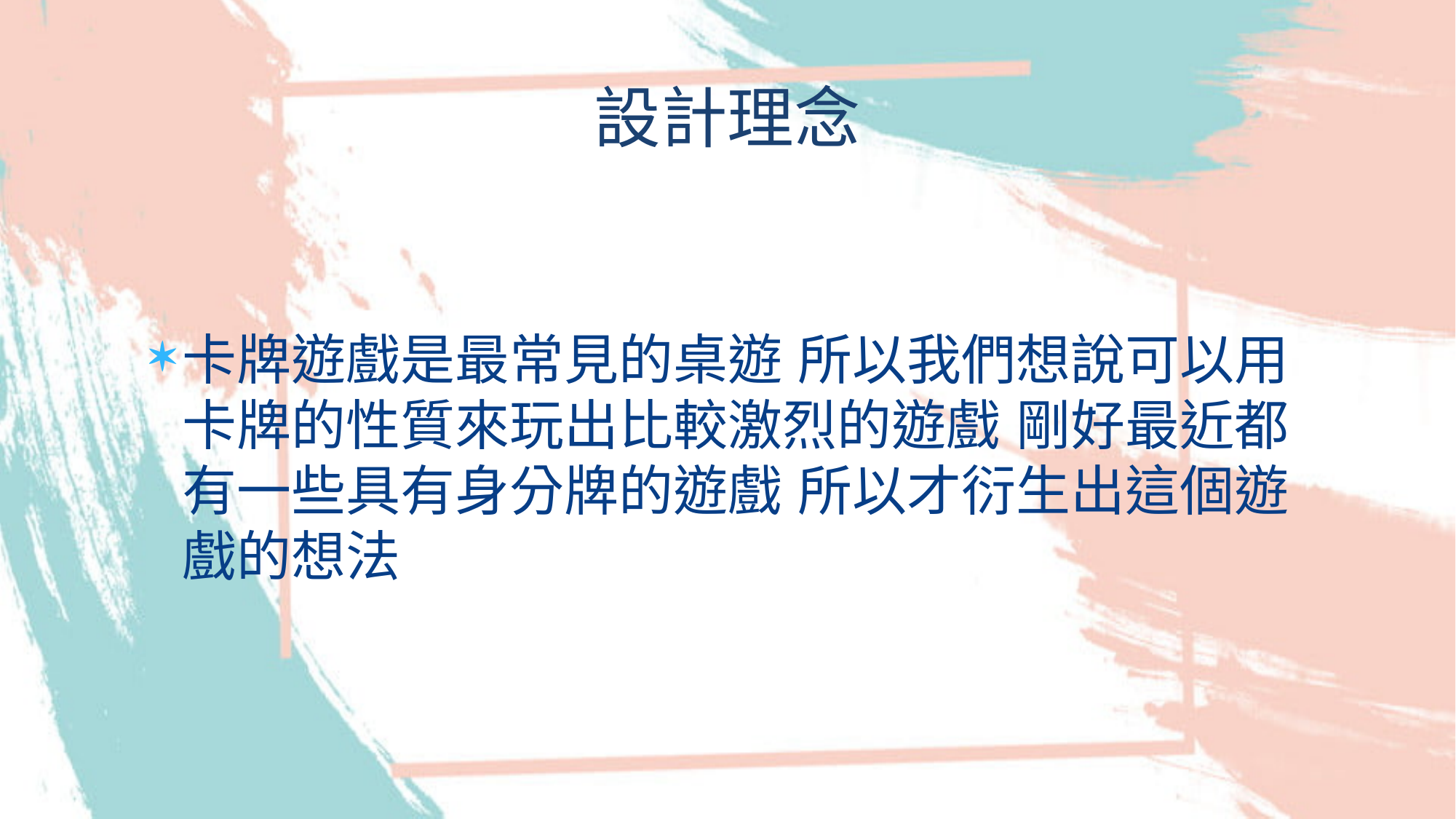

# 設計理念
卡牌遊戲是最常見的桌遊 所以我們想說可以用卡牌的性質來玩出比較激烈的遊戲 剛好最近都有一些具有身分牌的遊戲 所以才衍生出這個遊戲的想法